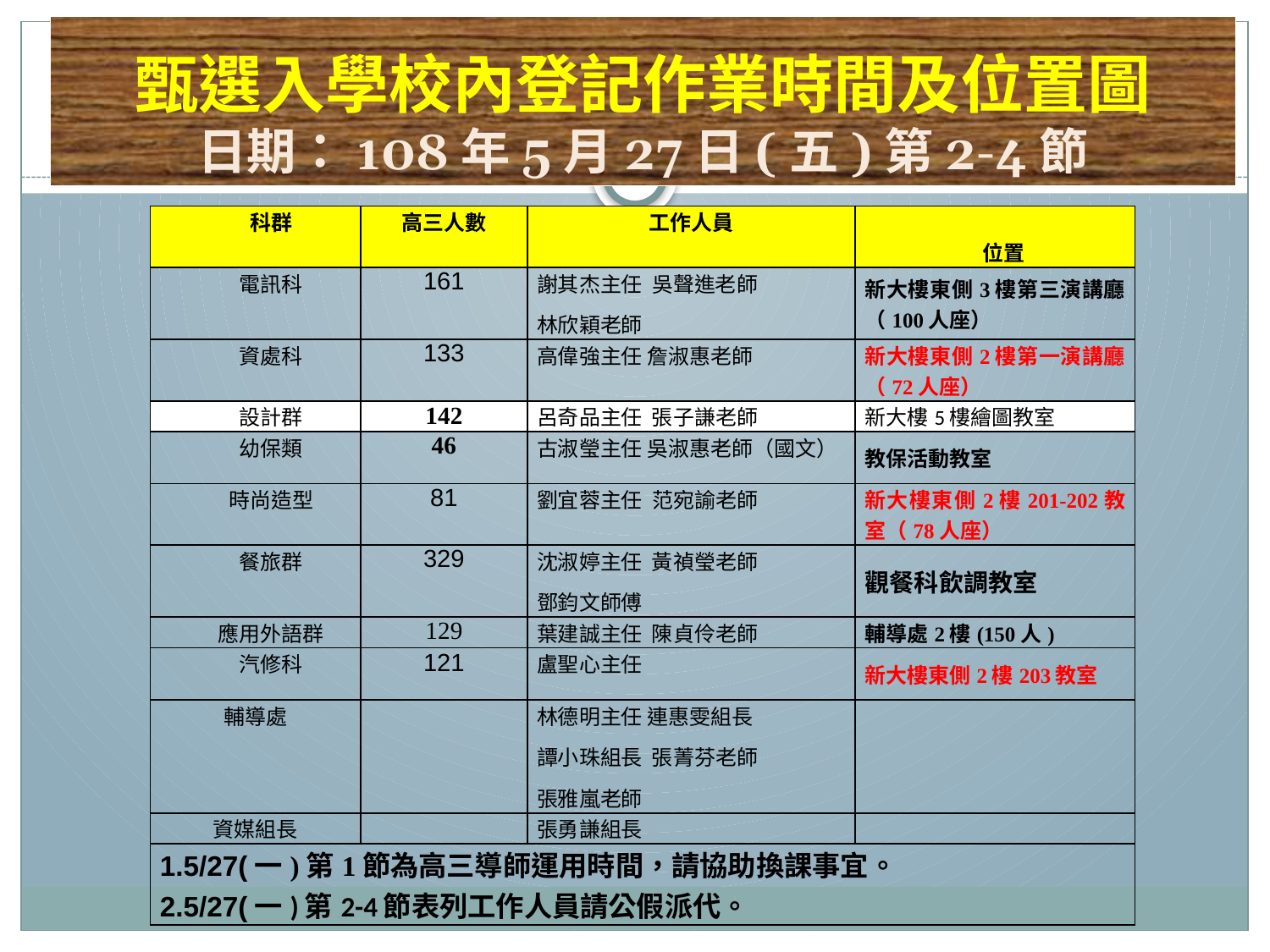

甄選入學校內登記作業時間及位置圖
日期：108年5月27日(五)第2-4節

| 科群 | 高三人數 | 工作人員 | 位置 |
| --- | --- | --- | --- |
| 電訊科 | 161 | 謝其杰主任 吳聲進老師 林欣穎老師 | 新大樓東側3樓第三演講廳（100人座） |
| 資處科 | 133 | 高偉強主任 詹淑惠老師 | 新大樓東側2樓第一演講廳（72人座） |
| 設計群 | 142 | 呂奇品主任 張子謙老師 | 新大樓5樓繪圖教室 |
| 幼保類 | 46 | 古淑瑩主任 吳淑惠老師（國文） | 教保活動教室 |
| 時尚造型 | 81 | 劉宜蓉主任 范宛諭老師 | 新大樓東側2樓201-202教室（78人座） |
| 餐旅群 | 329 | 沈淑婷主任 黃禎瑩老師 鄧鈞文師傅 | 觀餐科飲調教室 |
| 應用外語群 | 129 | 葉建誠主任 陳貞伶老師 | 輔導處2樓(150人) |
| 汽修科 | 121 | 盧聖心主任 | 新大樓東側2樓203教室 |
| 輔導處 |  | 林德明主任 連惠雯組長 譚小珠組長 張菁芬老師 張雅嵐老師 |  |
| 資媒組長 |  | 張勇謙組長 |  |
| 1.5/27(一)第1節為高三導師運用時間，請協助換課事宜。 2.5/27(一)第2-4節表列工作人員請公假派代。 |  |  |  |